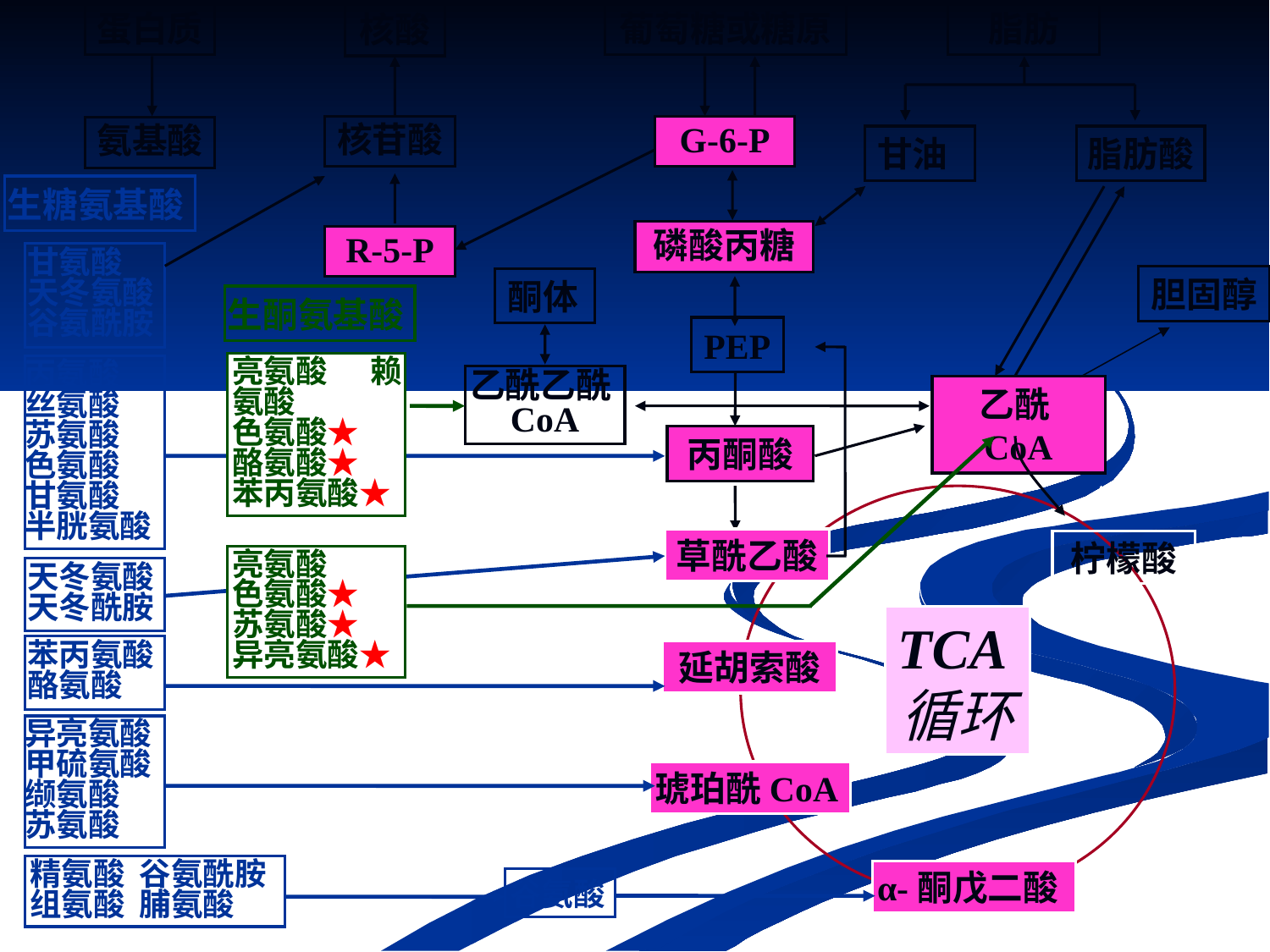

蛋白质
葡萄糖或糖原
脂肪
核酸

氨基酸

甘油
脂肪酸
核苷酸
G-6-P

R-5-P

生糖氨基酸

甘氨酸  天冬氨酸谷氨酰胺

磷酸丙糖
胆固醇

酮体

生酮氨基酸
PEP

亮氨酸      赖氨酸
色氨酸★      酪氨酸★
苯丙氨酸★

丙氨酸
丝氨酸
苏氨酸
色氨酸
甘氨酸  半胱氨酸

乙酰乙酰CoA

乙酰CoA

丙酮酸

亮氨酸
色氨酸★
苏氨酸★      异亮氨酸★

草酰乙酸
柠檬酸

天冬氨酸天冬酰胺
TCA循环
苯丙氨酸酪氨酸

延胡索酸
异亮氨酸甲硫氨酸缬氨酸
苏氨酸

琥珀酰CoA
精氨酸  谷氨酰胺
组氨酸  脯氨酸
谷氨酸

α-酮戊二酸
36